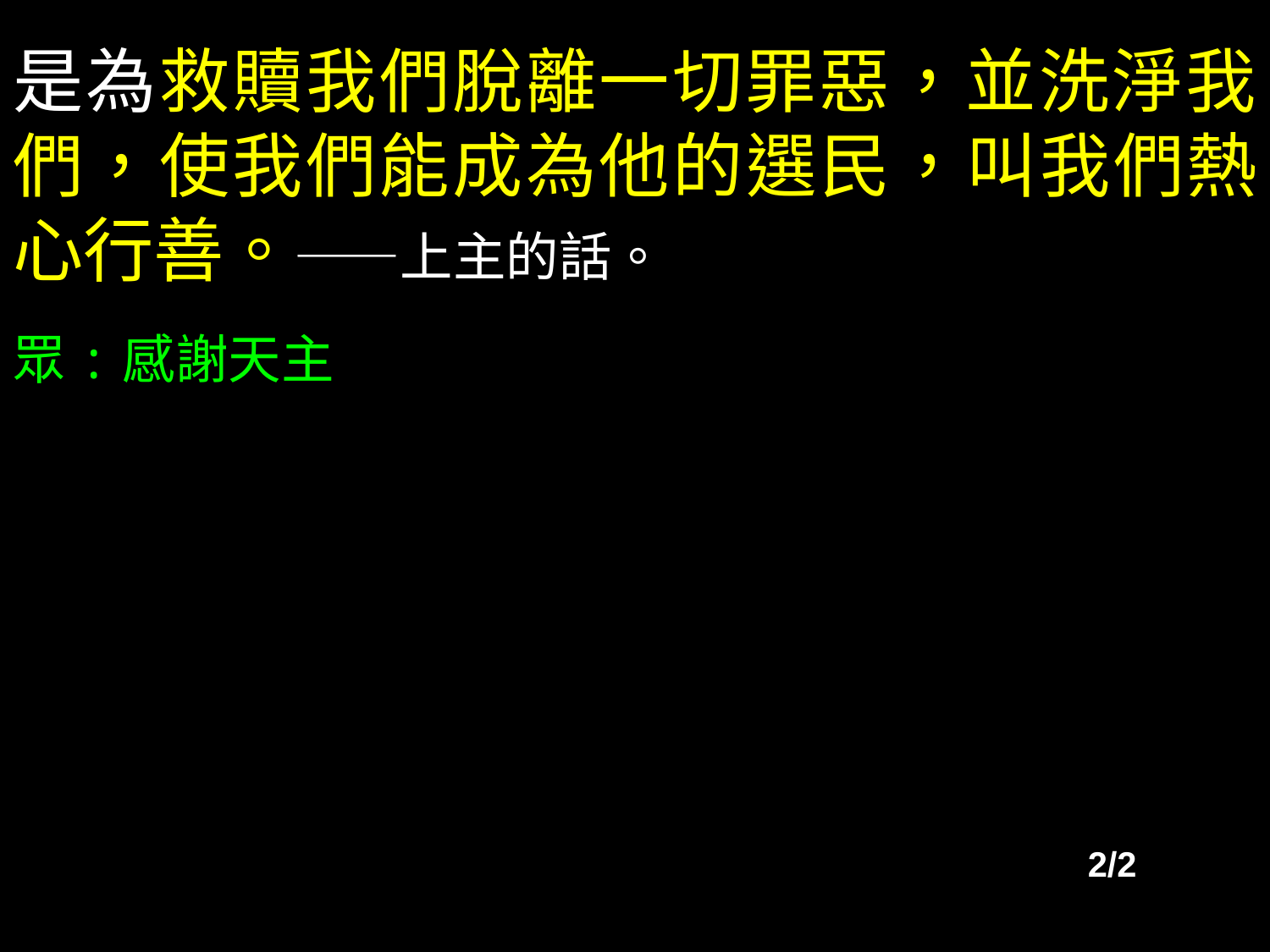

是為救贖我們脫離一切罪惡，並洗淨我們，使我們能成為他的選民，叫我們熱心行善。——上主的話。
眾:感謝天主

2/2